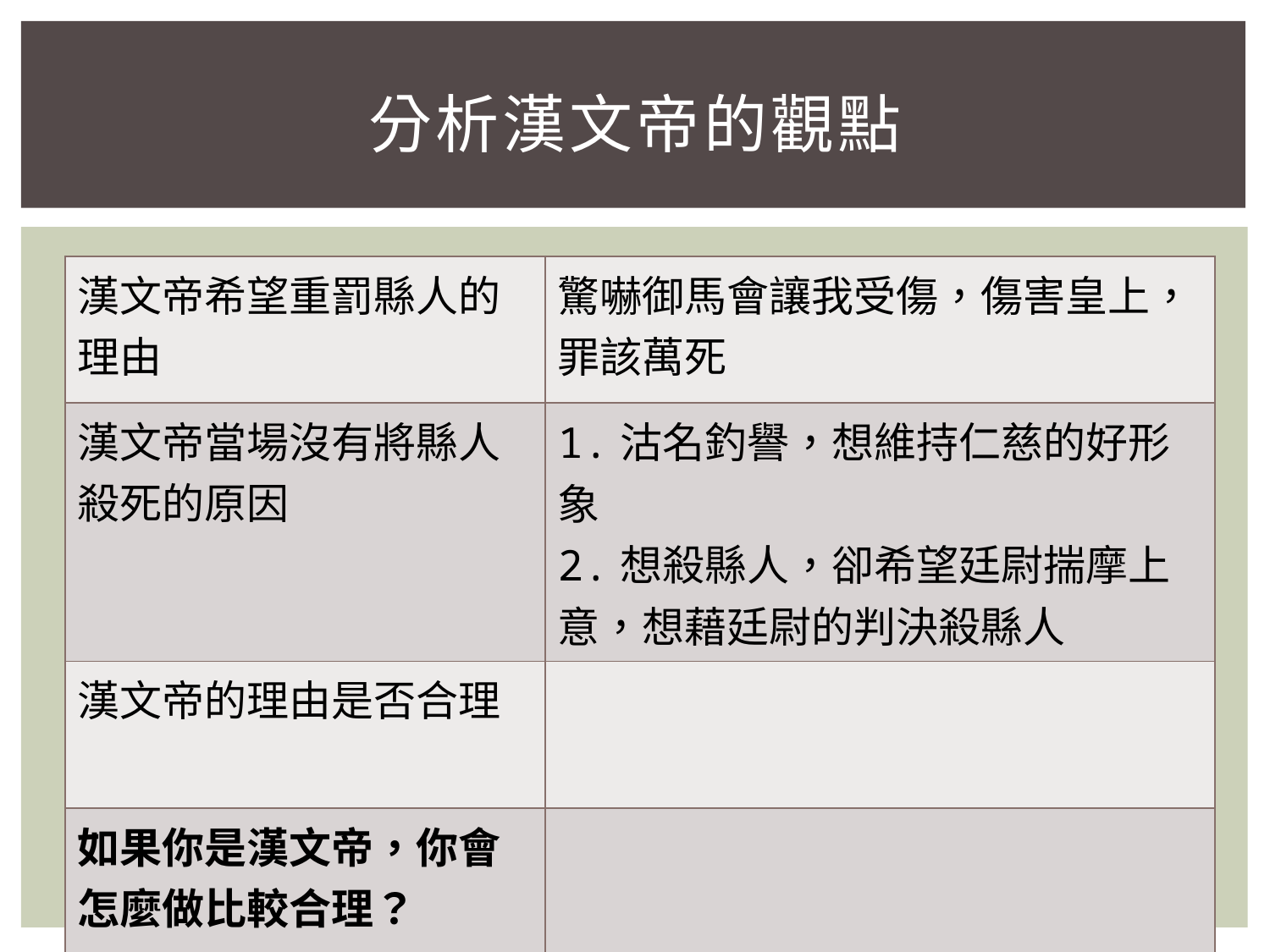

# 分析漢文帝的觀點
| 漢文帝希望重罰縣人的理由 | 驚嚇御馬會讓我受傷，傷害皇上，罪該萬死 |
| --- | --- |
| 漢文帝當場沒有將縣人殺死的原因 | 1.沽名釣譽，想維持仁慈的好形象 2.想殺縣人，卻希望廷尉揣摩上意，想藉廷尉的判決殺縣人 |
| 漢文帝的理由是否合理 |  |
| 如果你是漢文帝，你會怎麼做比較合理？ |  |